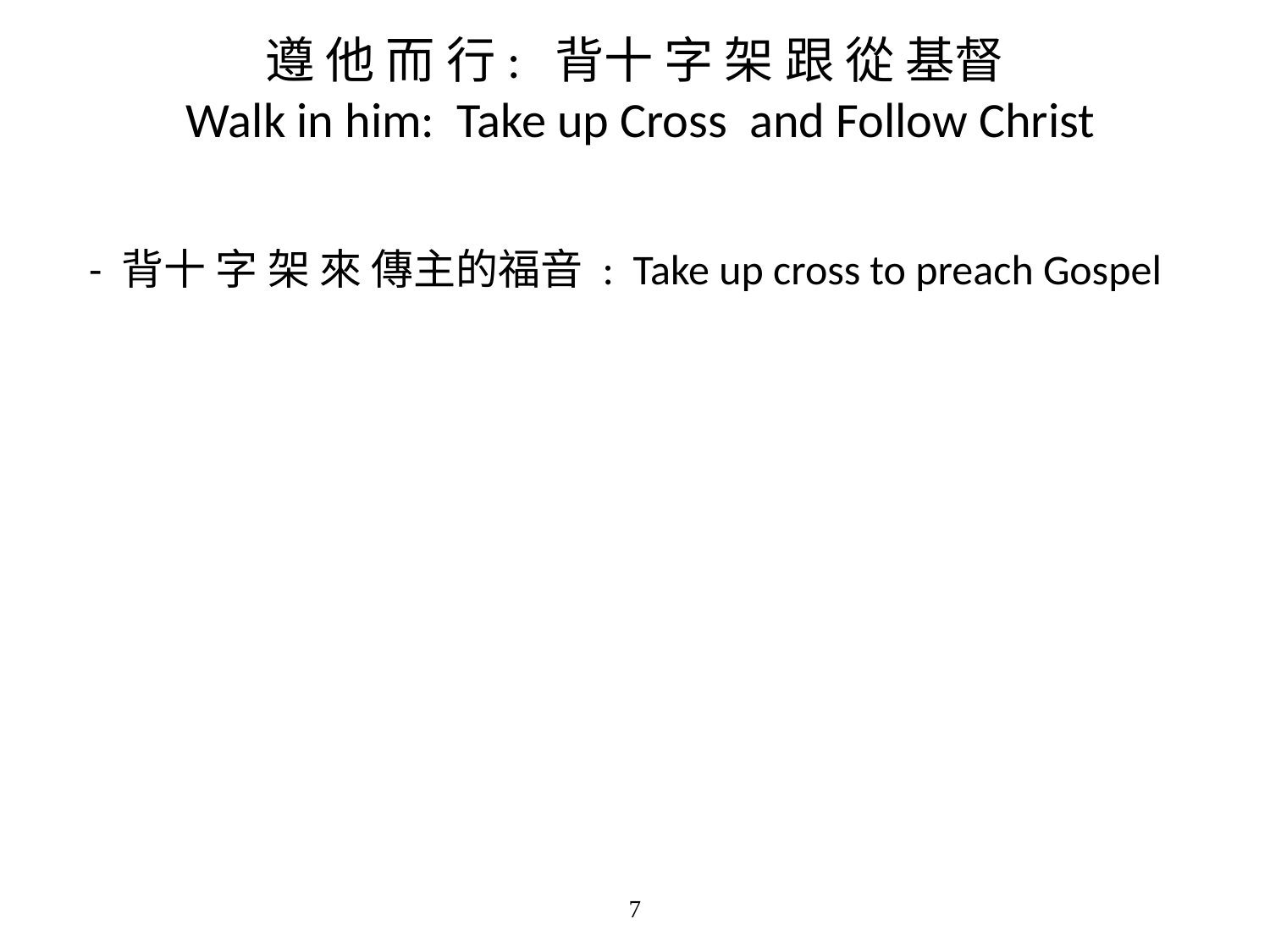

# 遵 他 而 行:  背十 字 架 跟 從 基督 Walk in him:  Take up Cross  and Follow Christ
 - 背十 字 架 來 傳主的福音 :  Take up cross to preach Gospel

7